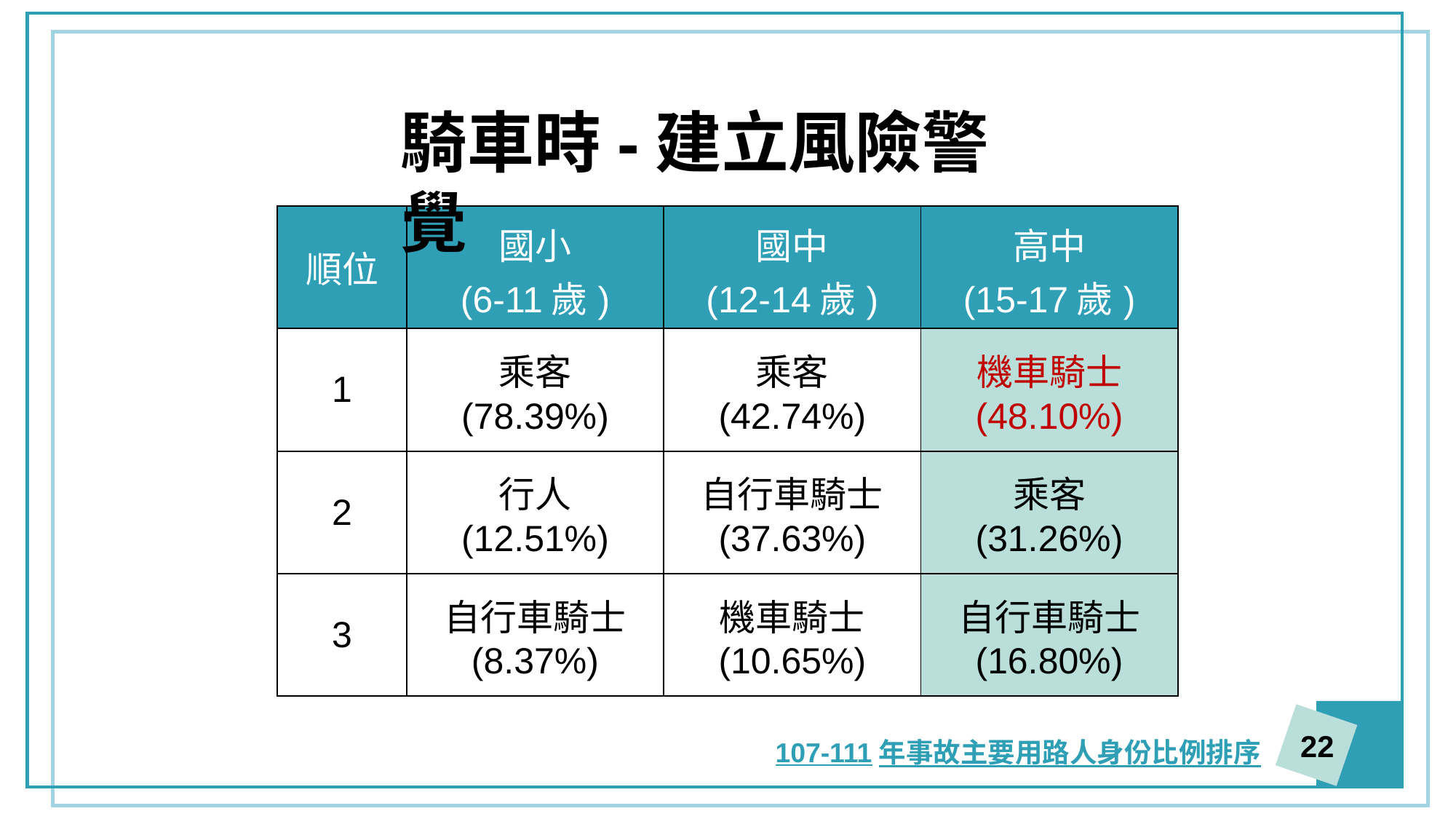

騎車時-建立風險警覺
| 順位 | 國小 (6-11歲) | 國中 (12-14歲) | 高中 (15-17歲) |
| --- | --- | --- | --- |
| 1 | 乘客 (78.39%) | 乘客 (42.74%) | 機車騎士 (48.10%) |
| 2 | 行人 (12.51%) | 自行車騎士 (37.63%) | 乘客 (31.26%) |
| 3 | 自行車騎士 (8.37%) | 機車騎士 (10.65%) | 自行車騎士 (16.80%) |

22
107-111年事故主要用路人身份比例排序